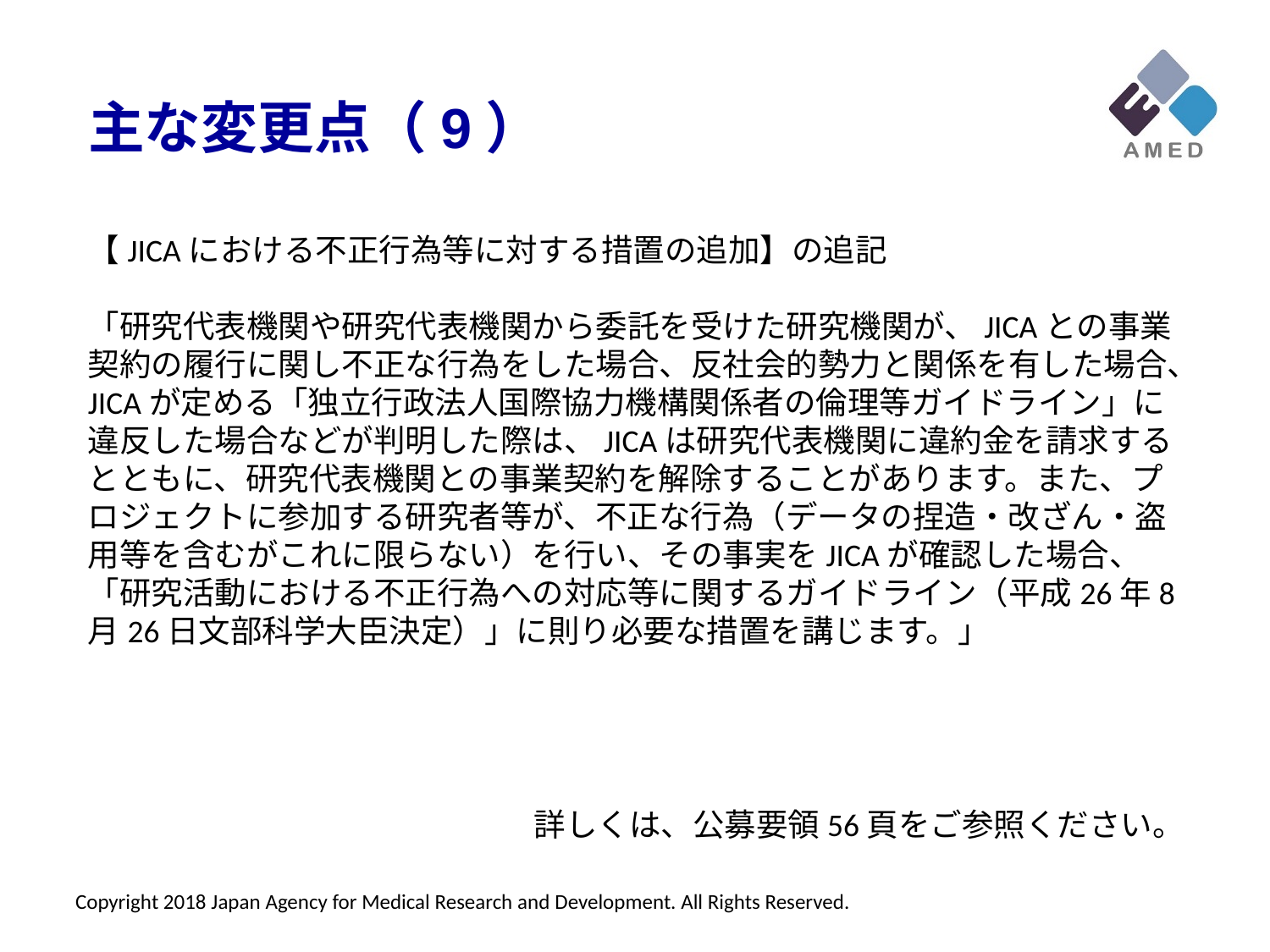

主な変更点（9）

【JICAにおける不正行為等に対する措置の追加】の追記

「研究代表機関や研究代表機関から委託を受けた研究機関が、JICAとの事業契約の履行に関し不正な行為をした場合、反社会的勢力と関係を有した場合、JICAが定める「独立行政法人国際協力機構関係者の倫理等ガイドライン」に違反した場合などが判明した際は、JICAは研究代表機関に違約金を請求するとともに、研究代表機関との事業契約を解除することがあります。また、プロジェクトに参加する研究者等が、不正な行為（データの捏造・改ざん・盗用等を含むがこれに限らない）を行い、その事実をJICAが確認した場合、「研究活動における不正行為への対応等に関するガイドライン（平成26年8月26日文部科学大臣決定）」に則り必要な措置を講じます。」
詳しくは、公募要領56頁をご参照ください。
Copyright 2018 Japan Agency for Medical Research and Development. All Rights Reserved.